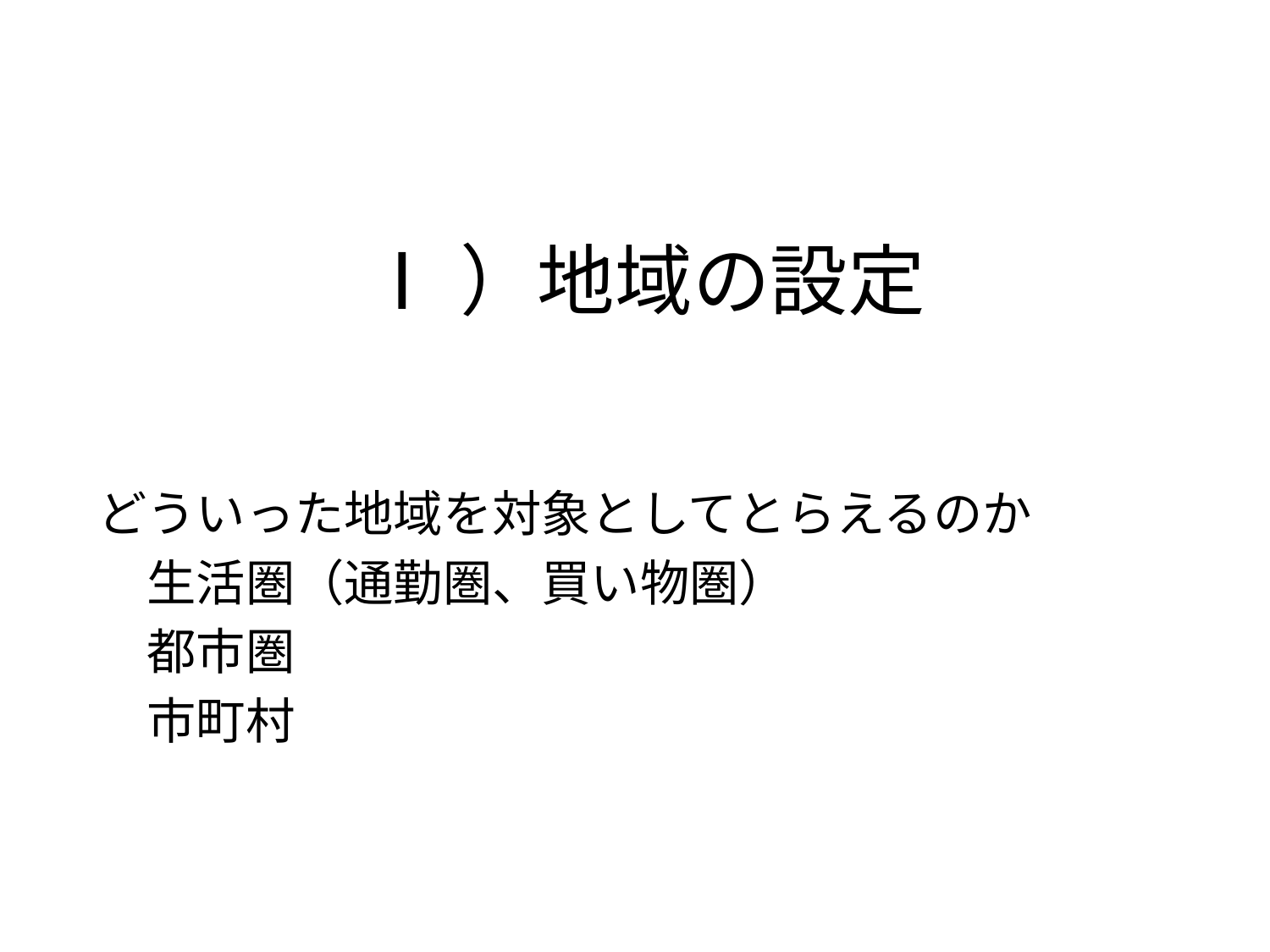

# Ⅰ）地域の設定
どういった地域を対象としてとらえるのか
　生活圏（通勤圏、買い物圏）
　都市圏
　市町村